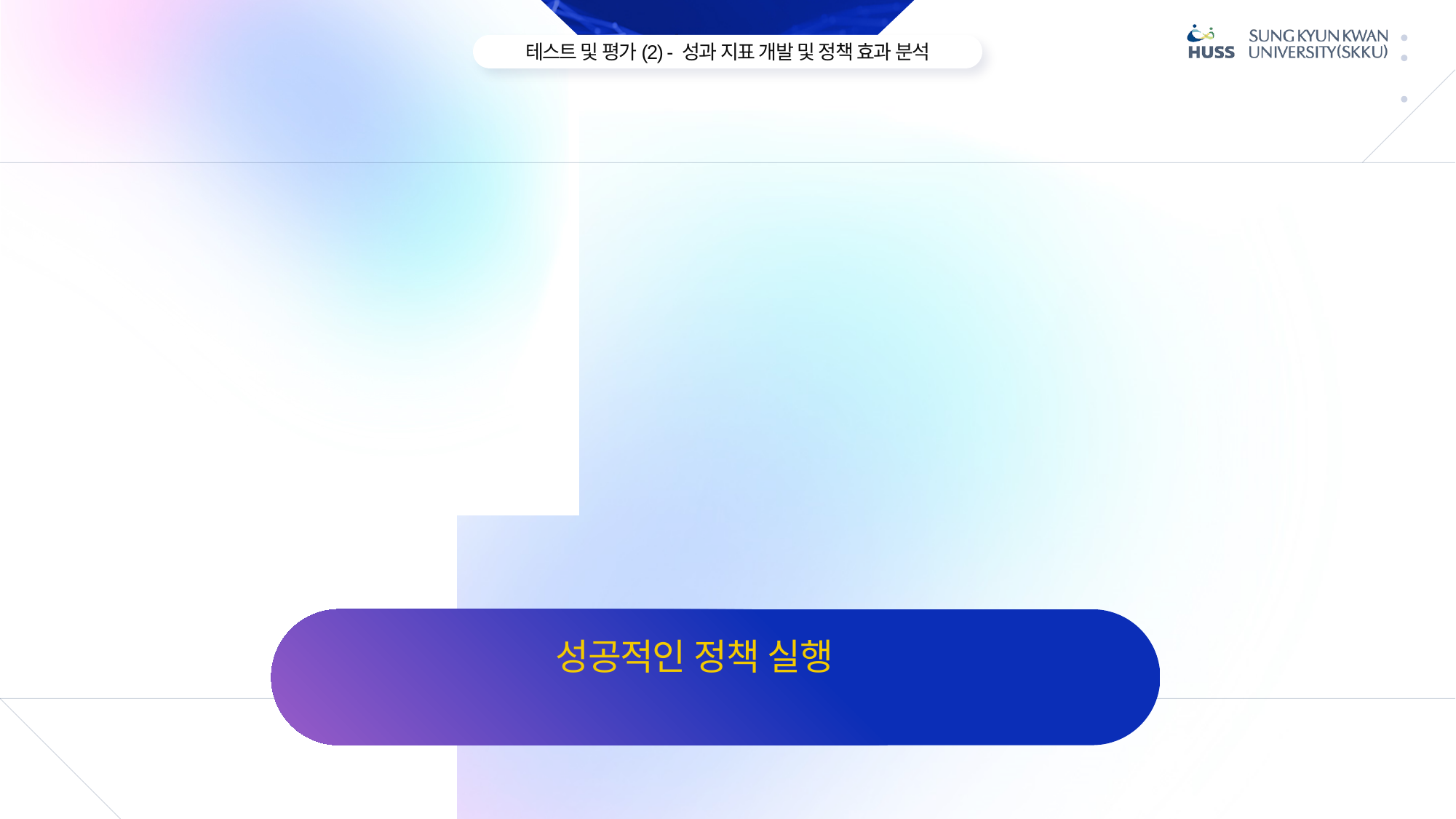

성공적인 정책 실행은
단순한 자원 투입이나 행정 집행을 넘어서는 것!